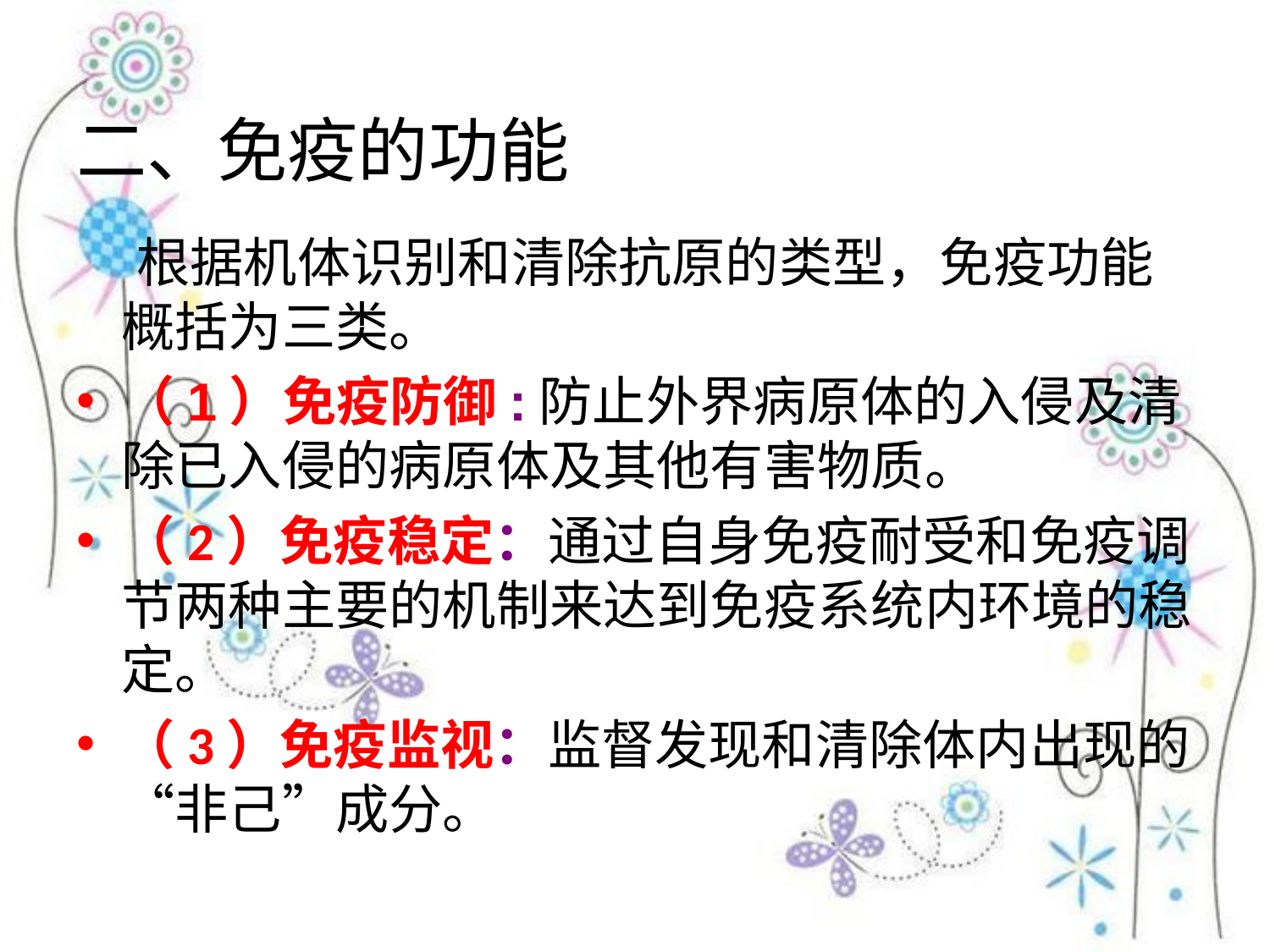

# 二、免疫的功能
    根据机体识别和清除抗原的类型，免疫功能概括为三类。
（1）免疫防御:防止外界病原体的入侵及清除已入侵的病原体及其他有害物质。
（2）免疫稳定：通过自身免疫耐受和免疫调节两种主要的机制来达到免疫系统内环境的稳定。
（3）免疫监视：监督发现和清除体内出现的“非己”成分。